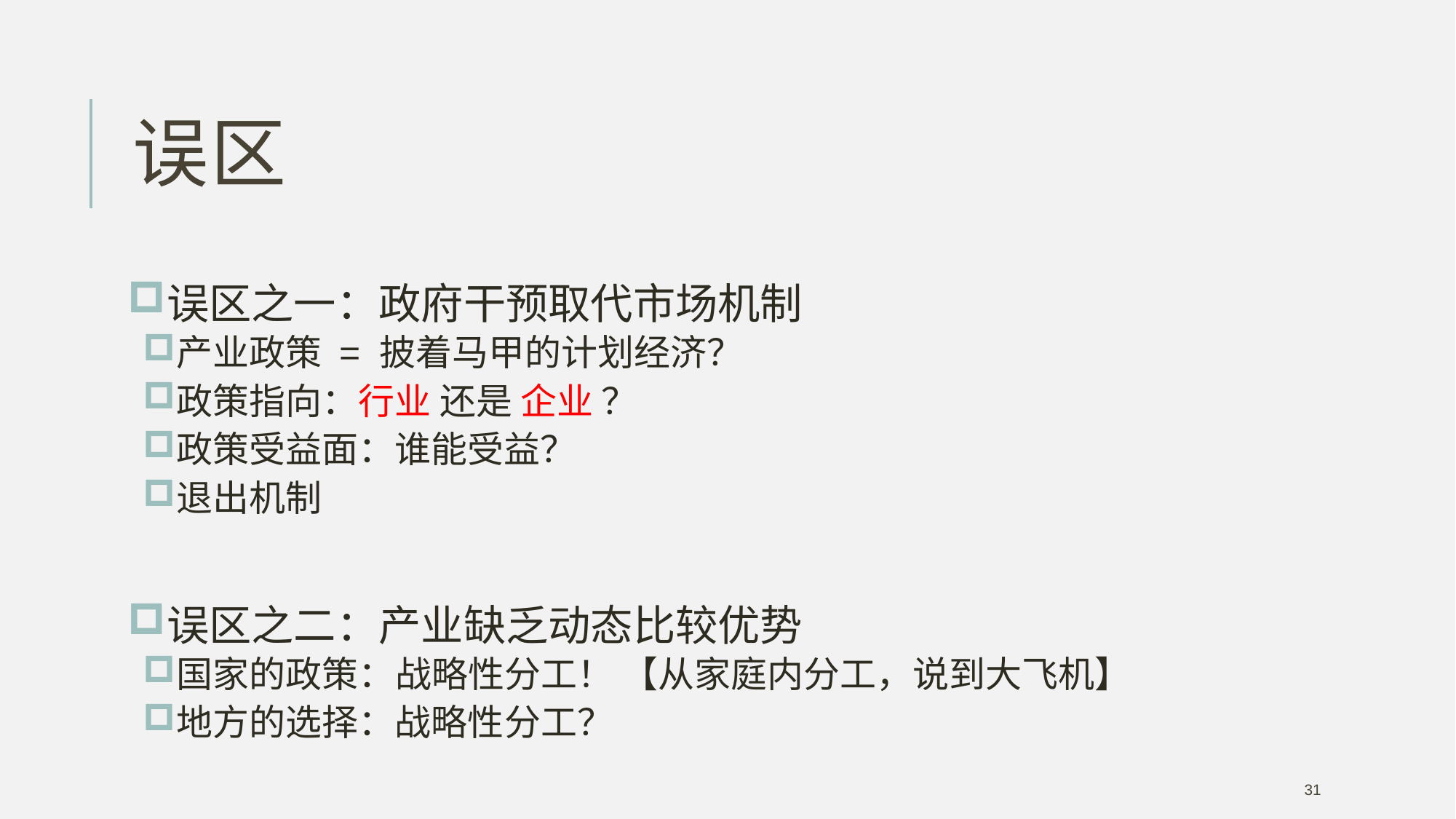

# 误区
误区之一：政府干预取代市场机制
产业政策 = 披着马甲的计划经济？
政策指向：行业 还是 企业 ？
政策受益面：谁能受益？
退出机制

误区之二：产业缺乏动态比较优势
国家的政策：战略性分工！ 【从家庭内分工，说到大飞机】
地方的选择：战略性分工？
31